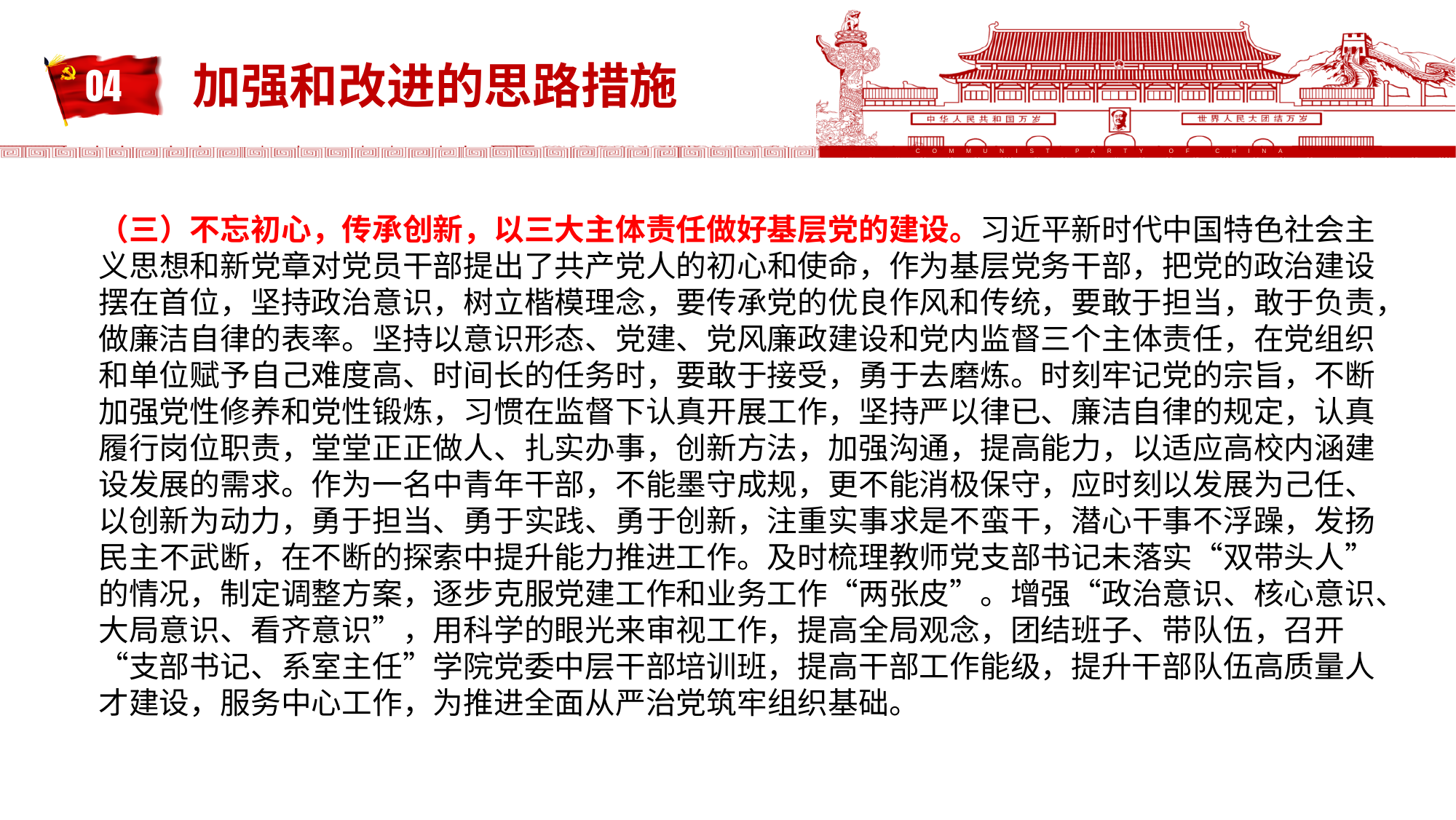

加强和改进的思路措施
（三）不忘初心，传承创新，以三大主体责任做好基层党的建设。习近平新时代中国特色社会主义思想和新党章对党员干部提出了共产党人的初心和使命，作为基层党务干部，把党的政治建设摆在首位，坚持政治意识，树立楷模理念，要传承党的优良作风和传统，要敢于担当，敢于负责，做廉洁自律的表率。坚持以意识形态、党建、党风廉政建设和党内监督三个主体责任，在党组织和单位赋予自己难度高、时间长的任务时，要敢于接受，勇于去磨炼。时刻牢记党的宗旨，不断加强党性修养和党性锻炼，习惯在监督下认真开展工作，坚持严以律已、廉洁自律的规定，认真履行岗位职责，堂堂正正做人、扎实办事，创新方法，加强沟通，提高能力，以适应高校内涵建设发展的需求。作为一名中青年干部，不能墨守成规，更不能消极保守，应时刻以发展为己任、以创新为动力，勇于担当、勇于实践、勇于创新，注重实事求是不蛮干，潜心干事不浮躁，发扬民主不武断，在不断的探索中提升能力推进工作。及时梳理教师党支部书记未落实“双带头人”的情况，制定调整方案，逐步克服党建工作和业务工作“两张皮”。增强“政治意识、核心意识、大局意识、看齐意识”，用科学的眼光来审视工作，提高全局观念，团结班子、带队伍，召开“支部书记、系室主任”学院党委中层干部培训班，提高干部工作能级，提升干部队伍高质量人才建设，服务中心工作，为推进全面从严治党筑牢组织基础。